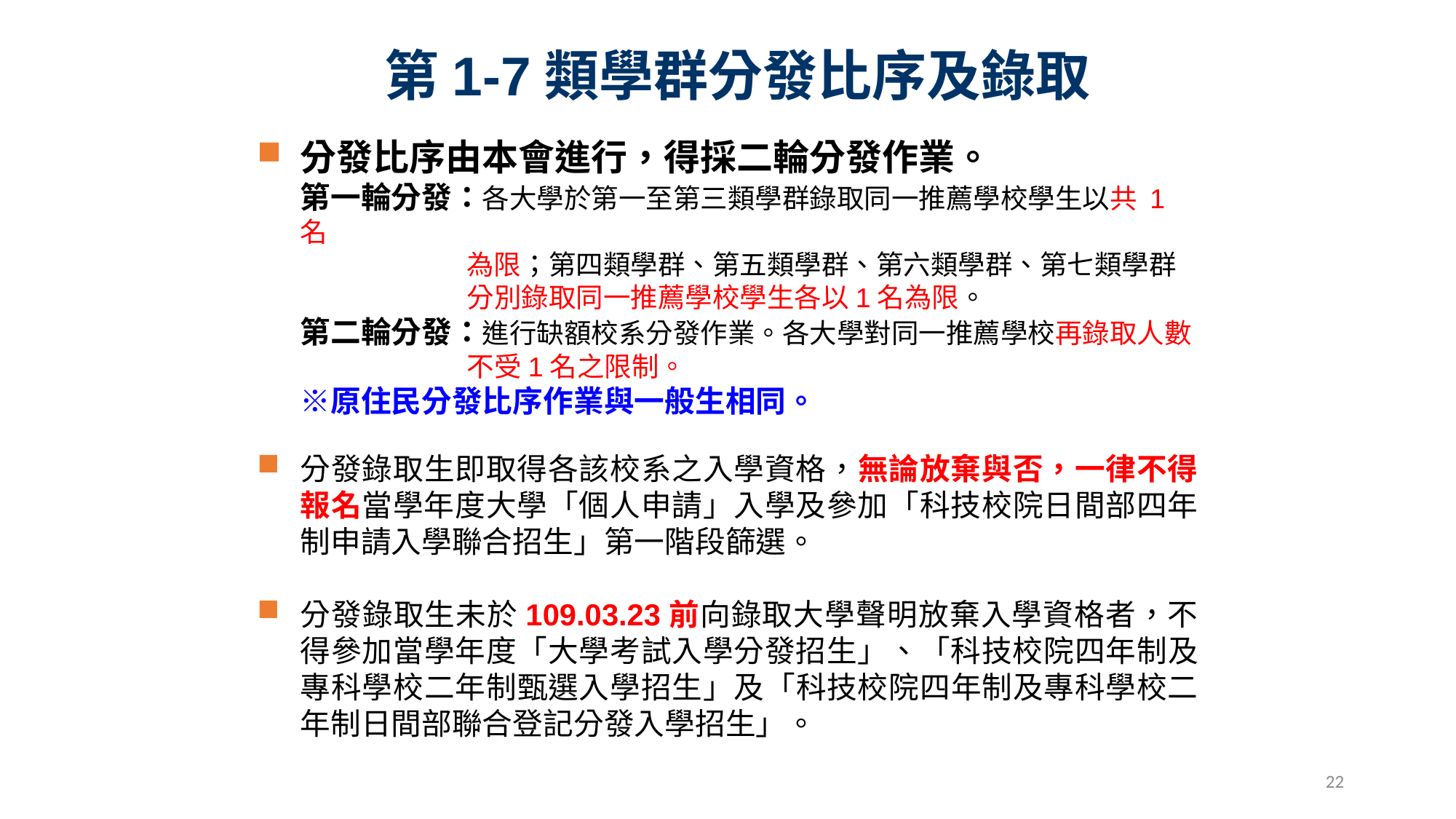

第1-7類學群分發比序及錄取
分發比序由本會進行，得採二輪分發作業。
第一輪分發：各大學於第一至第三類學群錄取同一推薦學校學生以共 1 名
                           為限；第四類學群、第五類學群、第六類學群、第七類學群
                           分別錄取同一推薦學校學生各以1名為限。
第二輪分發：進行缺額校系分發作業。各大學對同一推薦學校再錄取人數
                           不受1名之限制。
※原住民分發比序作業與一般生相同。
分發錄取生即取得各該校系之入學資格，無論放棄與否，一律不得報名當學年度大學「個人申請」入學及參加「科技校院日間部四年制申請入學聯合招生」第一階段篩選。
分發錄取生未於109.03.23前向錄取大學聲明放棄入學資格者，不得參加當學年度「大學考試入學分發招生」、「科技校院四年制及專科學校二年制甄選入學招生」及「科技校院四年制及專科學校二年制日間部聯合登記分發入學招生」。
22